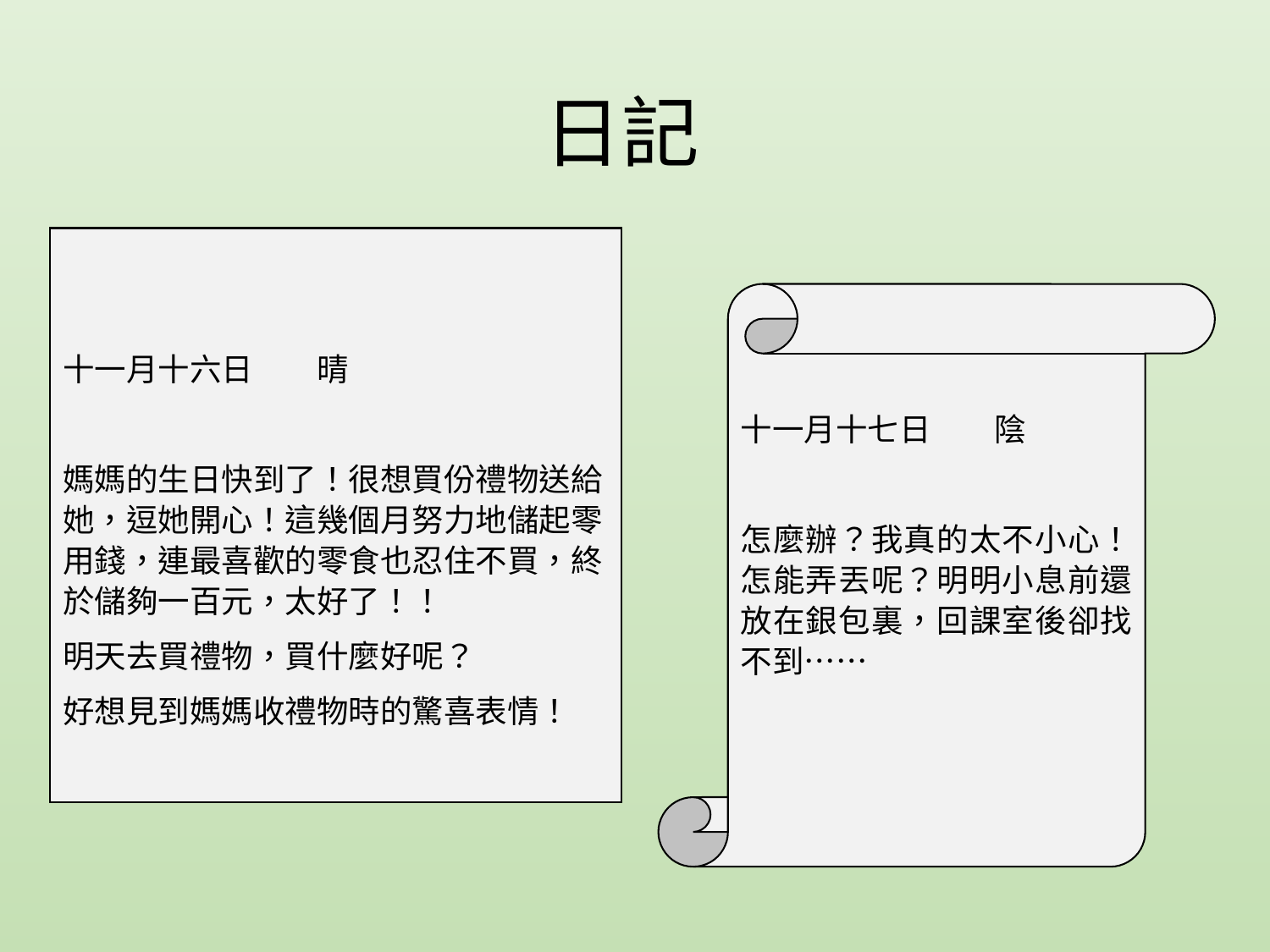

# 日記

十一月十六日	晴

媽媽的生日快到了！很想買份禮物送給她，逗她開心！這幾個月努力地儲起零用錢，連最喜歡的零食也忍住不買，終於儲夠一百元，太好了！！
明天去買禮物，買什麼好呢？
好想見到媽媽收禮物時的驚喜表情！

十一月十七日	陰

怎麼辦？我真的太不小心！怎能弄丟呢？明明小息前還放在銀包裏，回課室後卻找不到……